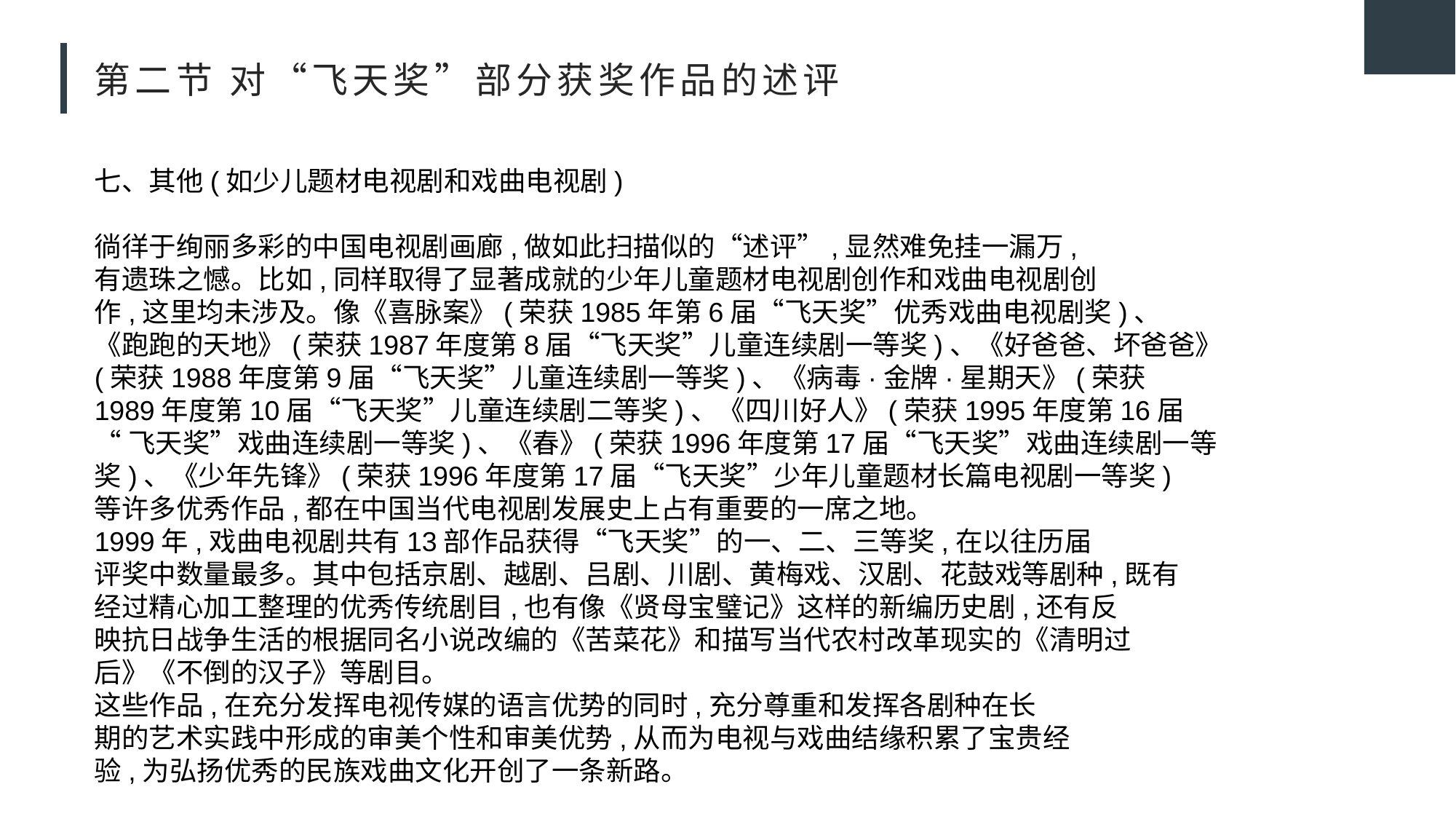

# 第二节 对“飞天奖”部分获奖作品的述评
七、其他(如少儿题材电视剧和戏曲电视剧)

徜徉于绚丽多彩的中国电视剧画廊,做如此扫描似的“述评”,显然难免挂一漏万,
有遗珠之憾。比如,同样取得了显著成就的少年儿童题材电视剧创作和戏曲电视剧创
作,这里均未涉及。像《喜脉案》(荣获1985年第6届“飞天奖”优秀戏曲电视剧奖)、
《跑跑的天地》(荣获1987年度第8届“飞天奖”儿童连续剧一等奖)、《好爸爸、坏爸爸》
(荣获1988年度第9届“飞天奖”儿童连续剧一等奖)、《病毒·金牌·星期天》(荣获
1989年度第10届“飞天奖”儿童连续剧二等奖)、《四川好人》(荣获1995年度第16届
“飞天奖”戏曲连续剧一等奖)、《春》(荣获1996年度第17届“飞天奖”戏曲连续剧一等
奖)、《少年先锋》(荣获1996年度第17届“飞天奖”少年儿童题材长篇电视剧一等奖)
等许多优秀作品,都在中国当代电视剧发展史上占有重要的一席之地。
1999年,戏曲电视剧共有13部作品获得“飞天奖”的一、二、三等奖,在以往历届
评奖中数量最多。其中包括京剧、越剧、吕剧、川剧、黄梅戏、汉剧、花鼓戏等剧种,既有
经过精心加工整理的优秀传统剧目,也有像《贤母宝璧记》这样的新编历史剧,还有反
映抗日战争生活的根据同名小说改编的《苦菜花》和描写当代农村改革现实的《清明过
后》《不倒的汉子》等剧目。
这些作品,在充分发挥电视传媒的语言优势的同时,充分尊重和发挥各剧种在长
期的艺术实践中形成的审美个性和审美优势,从而为电视与戏曲结缘积累了宝贵经
验,为弘扬优秀的民族戏曲文化开创了一条新路。